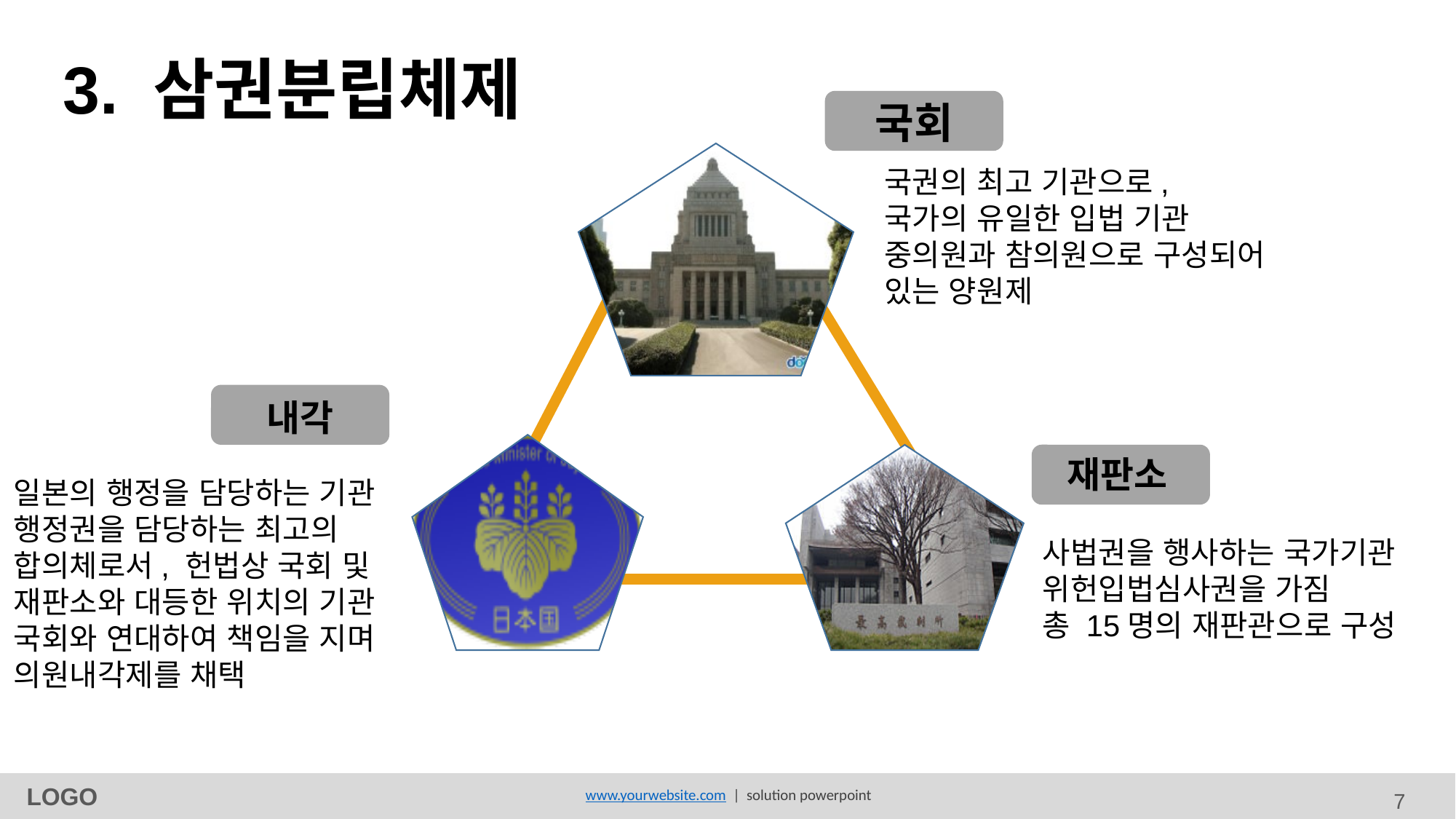

3. 삼권분립체제

국회

국권의 최고 기관으로,
국가의 유일한 입법 기관
중의원과 참의원으로 구성되어 있는 양원제

내각

재판소

일본의 행정을 담당하는 기관
행정권을 담당하는 최고의
합의체로서, 헌법상 국회 및 재판소와 대등한 위치의 기관
국회와 연대하여 책임을 지며 의원내각제를 채택

사법권을 행사하는 국가기관
위헌입법심사권을 가짐
총 15명의 재판관으로 구성

LOGO
www.yourwebsite.com  |  solution powerpoint
7